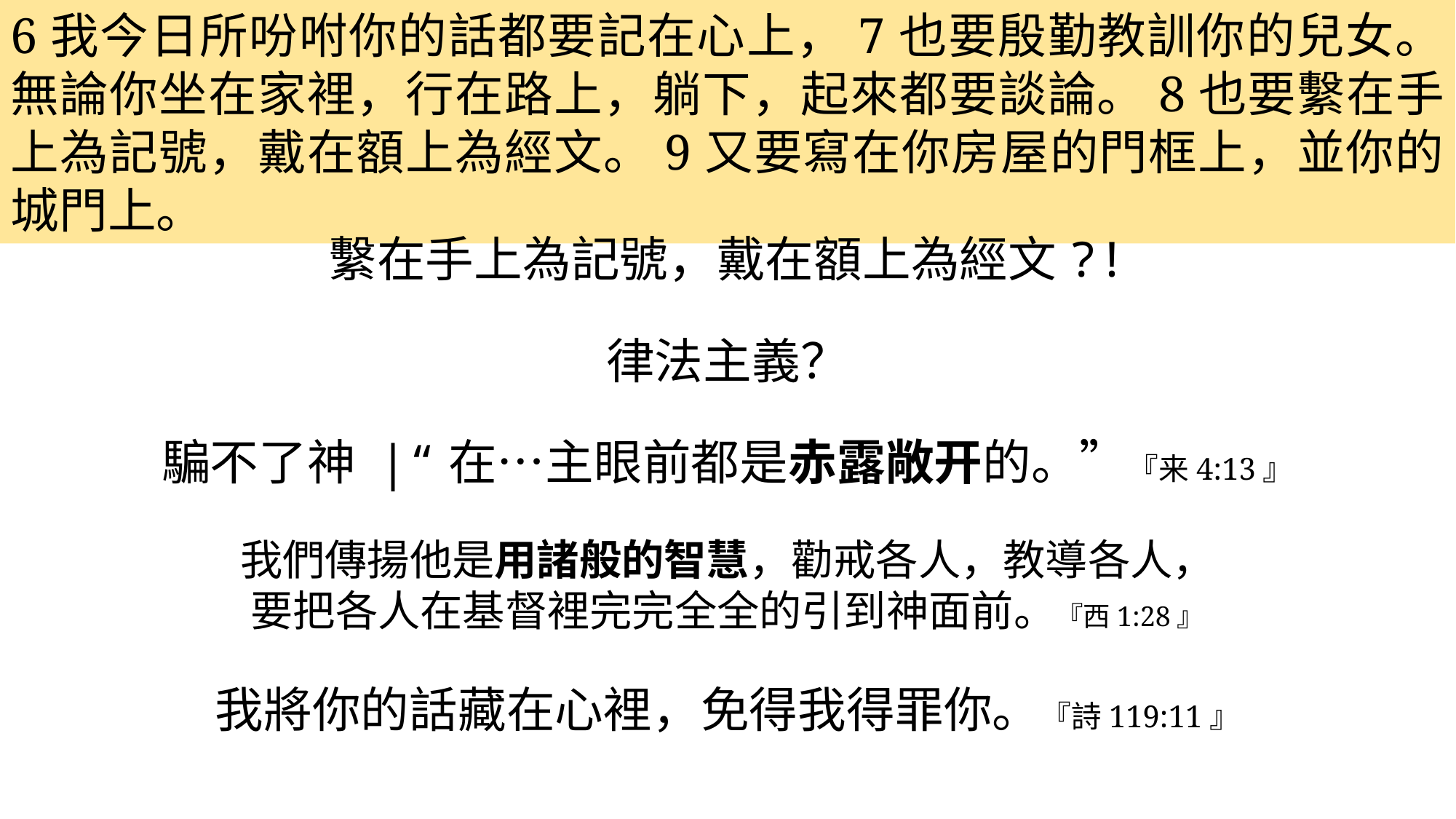

6我今日所吩咐你的話都要記在心上，7也要殷勤教訓你的兒女。無論你坐在家裡，行在路上，躺下，起來都要談論。8也要繫在手上為記號，戴在額上為經文。9又要寫在你房屋的門框上，並你的城門上。
繫在手上為記號，戴在額上為經文?!
律法主義？
騙不了神 |“在…主眼前都是赤露敞开的。”『来4:13』
我們傳揚他是用諸般的智慧，勸戒各人，教導各人，
要把各人在基督裡完完全全的引到神面前。『西1:28』
我將你的話藏在心裡，免得我得罪你。『詩119:11』